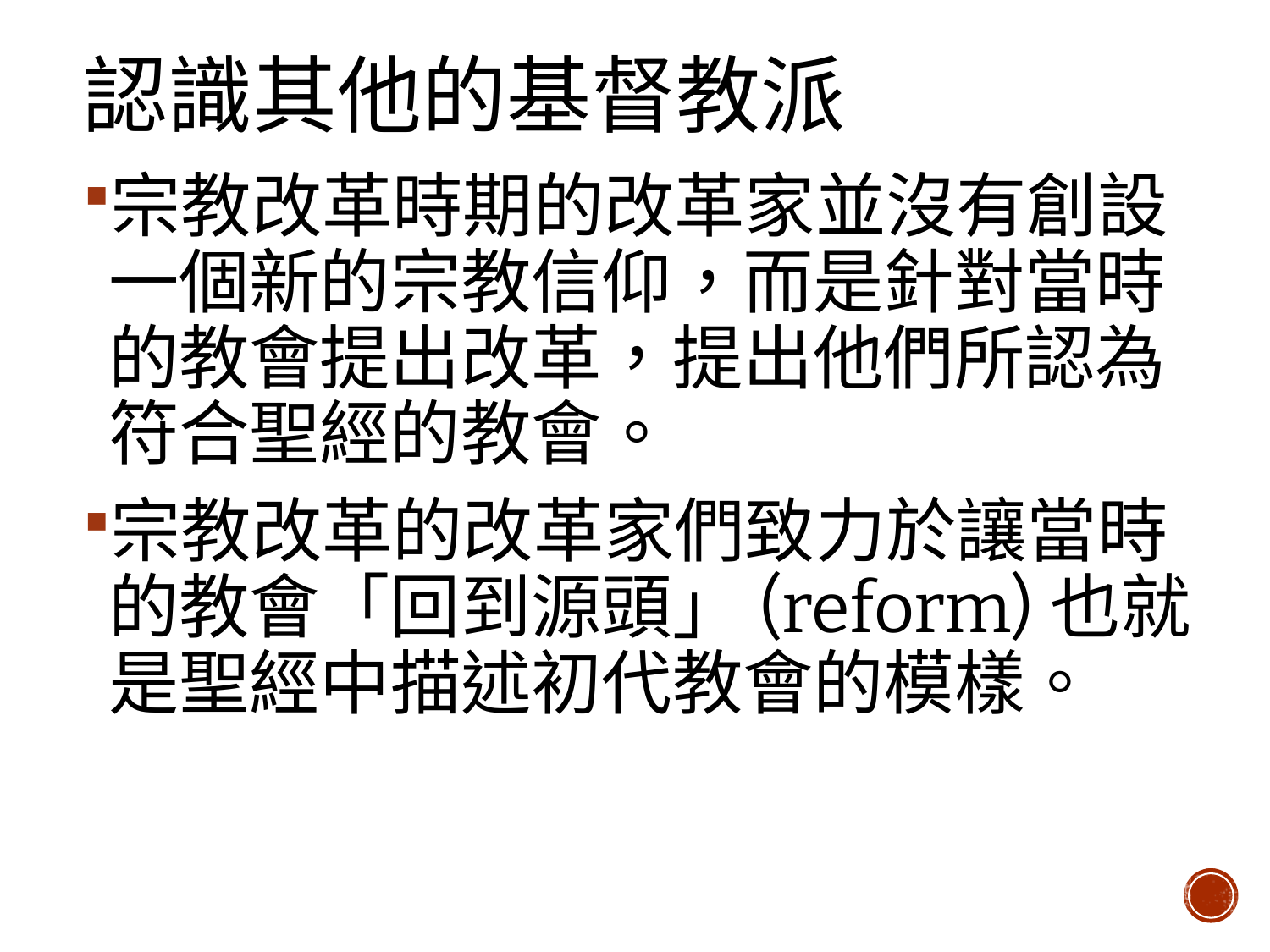

# 認識其他的基督教派
宗教改革時期的改革家並沒有創設一個新的宗教信仰，而是針對當時的教會提出改革，提出他們所認為符合聖經的教會。
宗教改革的改革家們致力於讓當時的教會「回到源頭」(reform)也就是聖經中描述初代教會的模樣。